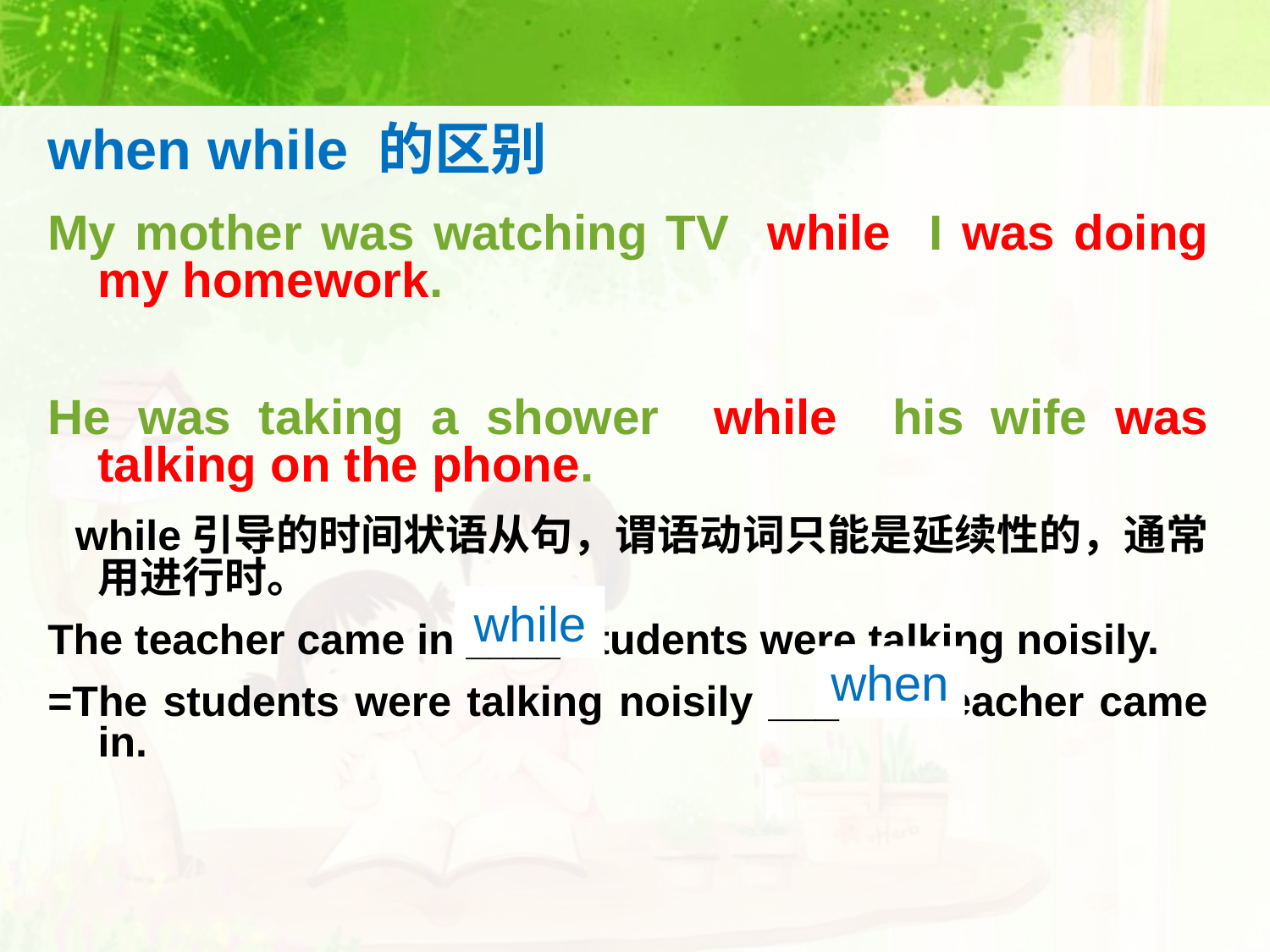

# when while 的区别
My mother was watching TV  while  I was doing my homework.

He was taking a shower  while  his wife was talking on the phone.
  while引导的时间状语从句，谓语动词只能是延续性的，通常用进行时。
The teacher came in ____ students were talking noisily.
=The students were talking noisily ___ the teacher came in.
while
when